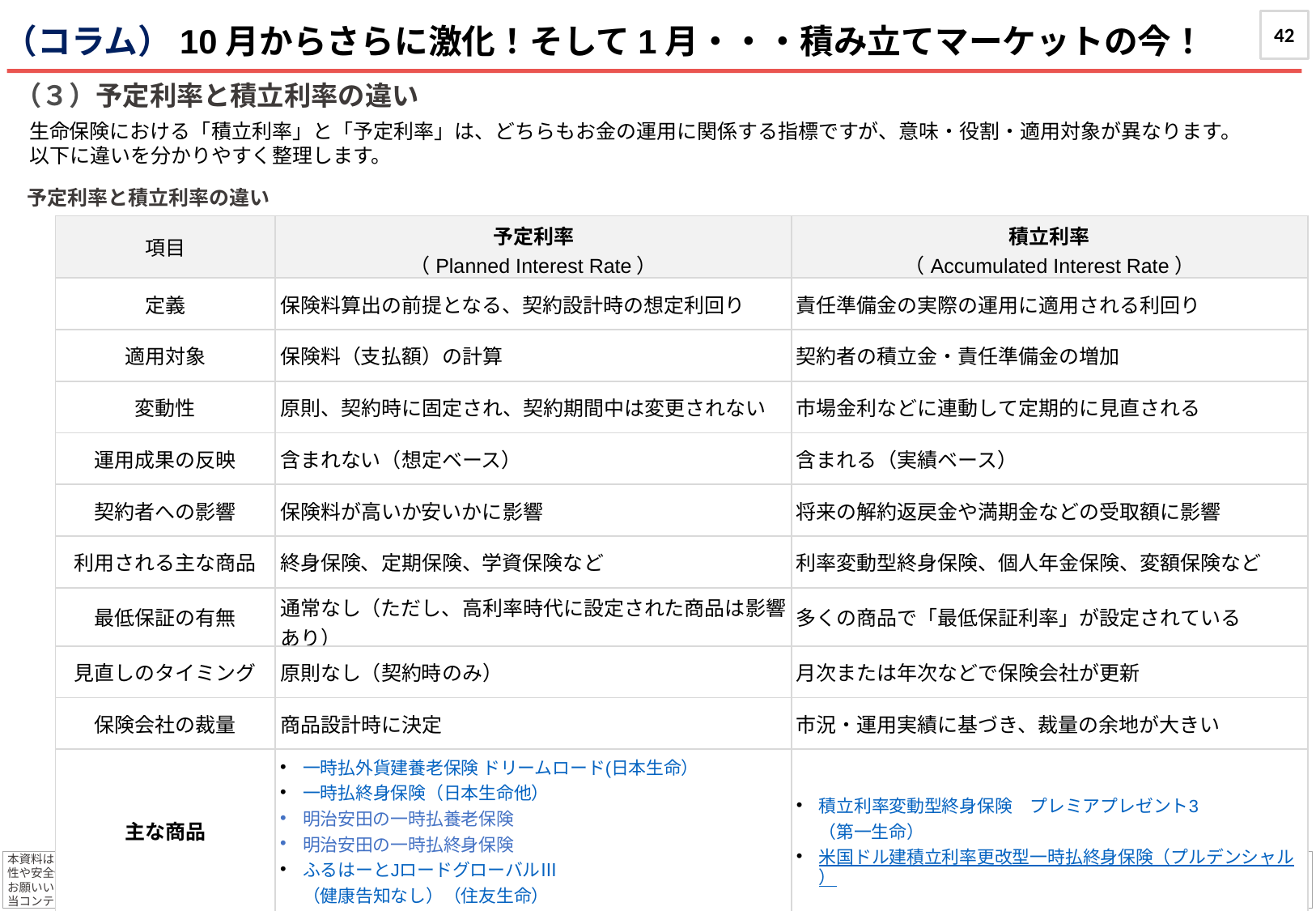

42
（コラム）10月からさらに激化！そして1月・・・積み立てマーケットの今！
（３）予定利率と積立利率の違い
生命保険における「積立利率」と「予定利率」は、どちらもお金の運用に関係する指標ですが、意味・役割・適用対象が異なります。
以下に違いを分かりやすく整理します。
予定利率と積立利率の違い
| 項目 | 予定利率 （Planned Interest Rate） | 積立利率 （Accumulated Interest Rate） |
| --- | --- | --- |
| 定義 | 保険料算出の前提となる、契約設計時の想定利回り | 責任準備金の実際の運用に適用される利回り |
| 適用対象 | 保険料（支払額）の計算 | 契約者の積立金・責任準備金の増加 |
| 変動性 | 原則、契約時に固定され、契約期間中は変更されない | 市場金利などに連動して定期的に見直される |
| 運用成果の反映 | 含まれない（想定ベース） | 含まれる（実績ベース） |
| 契約者への影響 | 保険料が高いか安いかに影響 | 将来の解約返戻金や満期金などの受取額に影響 |
| 利用される主な商品 | 終身保険、定期保険、学資保険など | 利率変動型終身保険、個人年金保険、変額保険など |
| 最低保証の有無 | 通常なし（ただし、高利率時代に設定された商品は影響あり） | 多くの商品で「最低保証利率」が設定されている |
| 見直しのタイミング | 原則なし（契約時のみ） | 月次または年次などで保険会社が更新 |
| 保険会社の裁量 | 商品設計時に決定 | 市況・運用実績に基づき、裁量の余地が大きい |
| 主な商品 | 一時払外貨建養老保険 ドリームロード(日本生命） 一時払終身保険（日本生命他） 明治安田の一時払養老保険 明治安田の一時払終身保険 ふるはーとJロードグローバルⅢ（健康告知なし）（住友生命） | 積立利率変動型終身保険　プレミアプレゼント3（第一生命） 米国ドル建積立利率更改型一時払終身保険（プルデンシャル） |